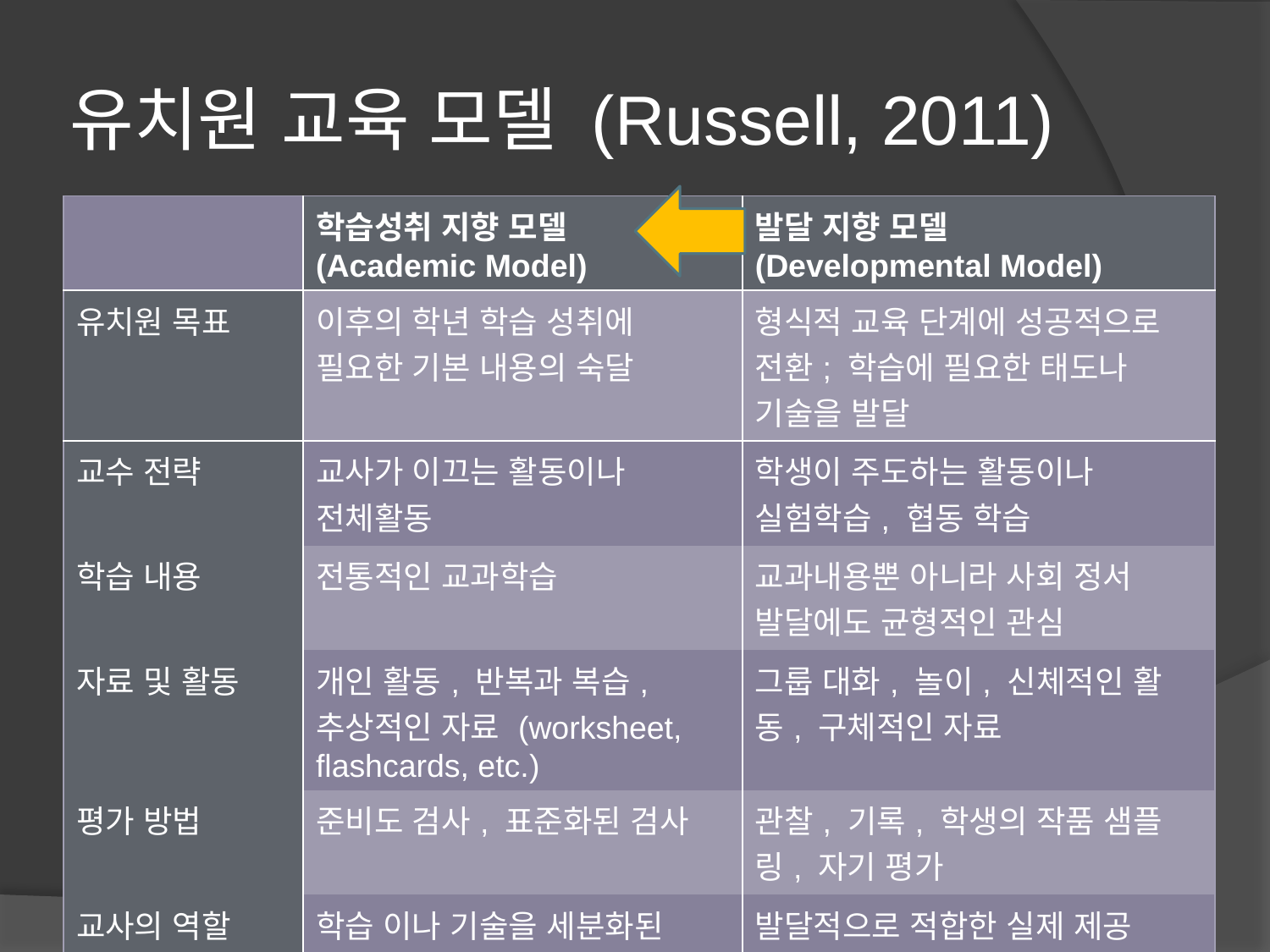

# 유치원 교육 모델 (Russell, 2011)

|  | 학습성취 지향 모델(Academic Model) | 발달 지향 모델 (Developmental Model) |
| --- | --- | --- |
| 유치원 목표 | 이후의 학년 학습 성취에 필요한 기본 내용의 숙달 | 형식적 교육 단계에 성공적으로 전환; 학습에 필요한 태도나 기술을 발달 |
| 교수 전략 | 교사가 이끄는 활동이나 전체활동 | 학생이 주도하는 활동이나 실험학습, 협동 학습 |
| 학습 내용 | 전통적인 교과학습 | 교과내용뿐 아니라 사회 정서 발달에도 균형적인 관심 |
| 자료 및 활동 | 개인 활동, 반복과 복습, 추상적인 자료 (worksheet, flashcards, etc.) | 그룹 대화, 놀이, 신체적인 활동, 구체적인 자료 |
| 평가 방법 | 준비도 검사, 표준화된 검사 | 관찰, 기록, 학생의 작품 샘플링, 자기 평가 |
| 교사의 역할 | 학습 이나 기술을 세분화된 단위로 나눠 제공 | 발달적으로 적합한 실제 제공 |